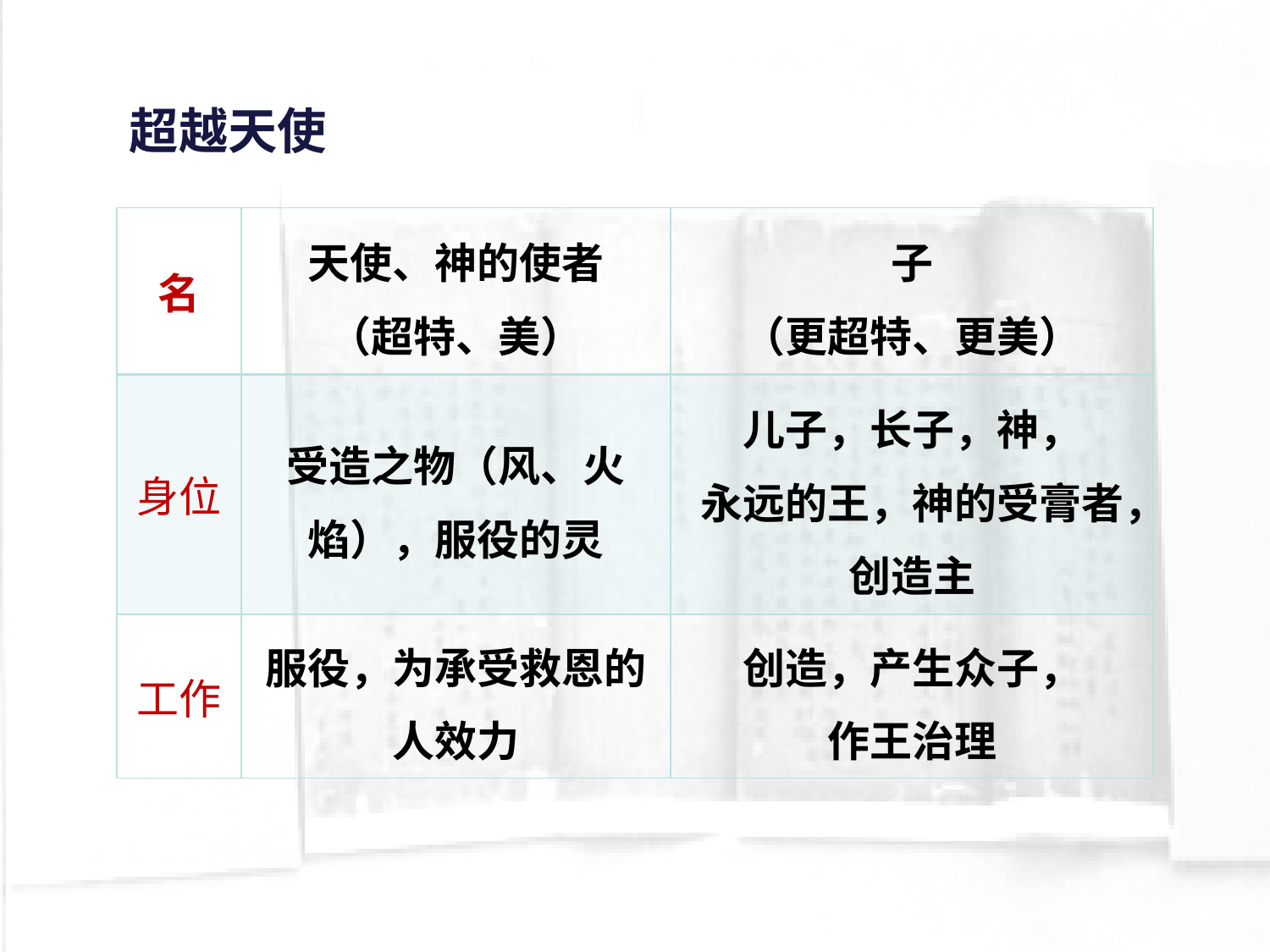

超越天使
| 名 | 天使、神的使者 （超特、美） | 子 （更超特、更美） |
| --- | --- | --- |
| 身位 | 受造之物（风、火焰），服役的灵 | 儿子，长子，神， 永远的王，神的受膏者，创造主 |
| 工作 | 服役，为承受救恩的人效力 | 创造，产生众子， 作王治理 |